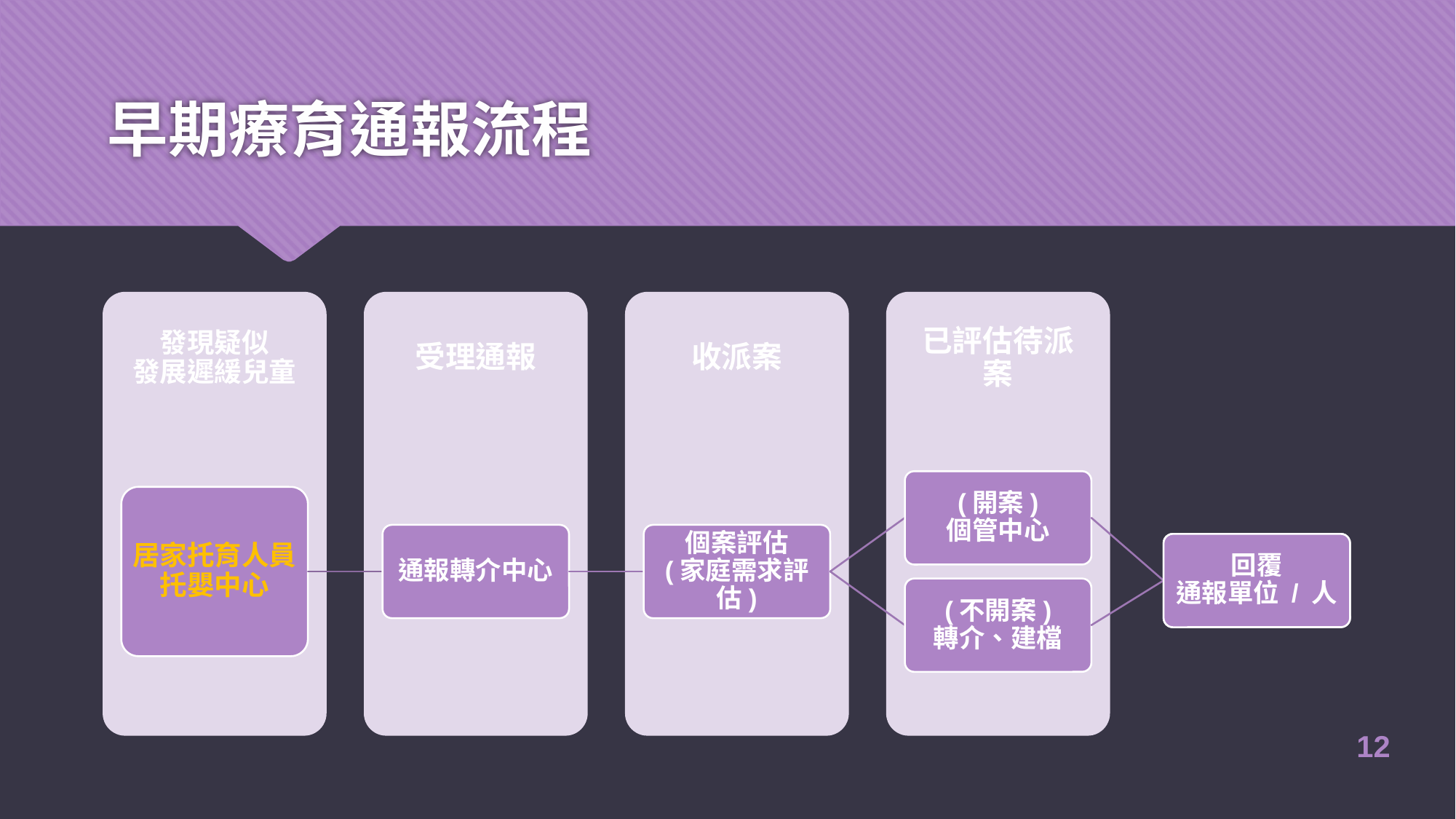

# 早期療育通報流程
已評估待派案
收派案
受理通報
發現疑似
發展遲緩兒童
居家托育人員托嬰中心

通報轉介中心

個案評估
(家庭需求評估)

(開案)
個管中心

(不開案)
轉介、建檔

回覆
通報單位 / 人
12